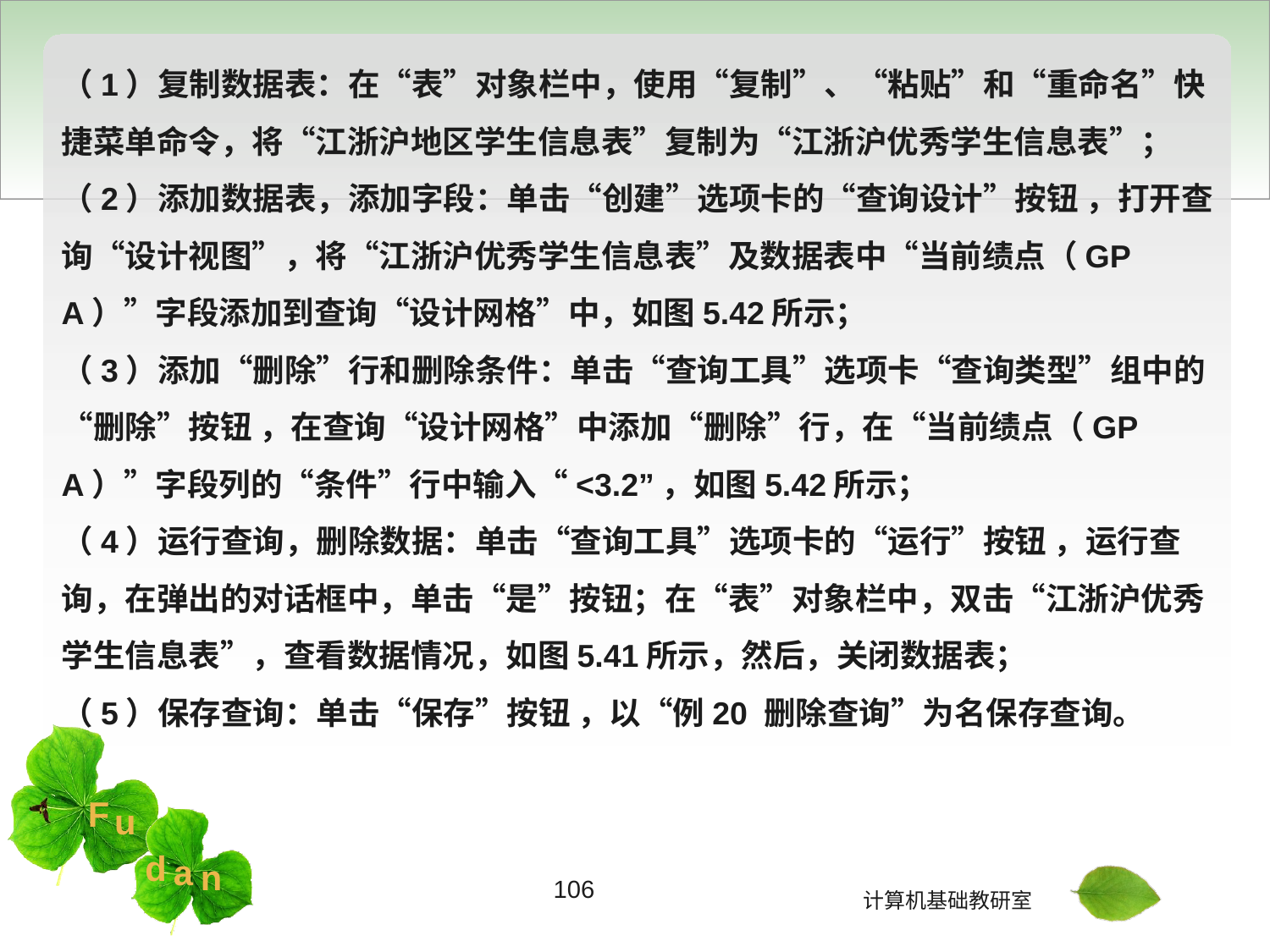

（1）复制数据表：在“表”对象栏中，使用“复制”、“粘贴”和“重命名”快捷菜单命令，将“江浙沪地区学生信息表”复制为“江浙沪优秀学生信息表”；
（2）添加数据表，添加字段：单击“创建”选项卡的“查询设计”按钮 ，打开查询“设计视图”，将“江浙沪优秀学生信息表”及数据表中“当前绩点（GPA）”字段添加到查询“设计网格”中，如图5.42所示；
（3）添加“删除”行和删除条件：单击“查询工具”选项卡“查询类型”组中的“删除”按钮 ，在查询“设计网格”中添加“删除”行，在“当前绩点（GPA）”字段列的“条件”行中输入“<3.2”，如图5.42所示；
（4）运行查询，删除数据：单击“查询工具”选项卡的“运行”按钮 ，运行查询，在弹出的对话框中，单击“是”按钮；在“表”对象栏中，双击“江浙沪优秀学生信息表”，查看数据情况，如图5.41所示，然后，关闭数据表；
（5）保存查询：单击“保存”按钮 ，以“例20 删除查询”为名保存查询。
106